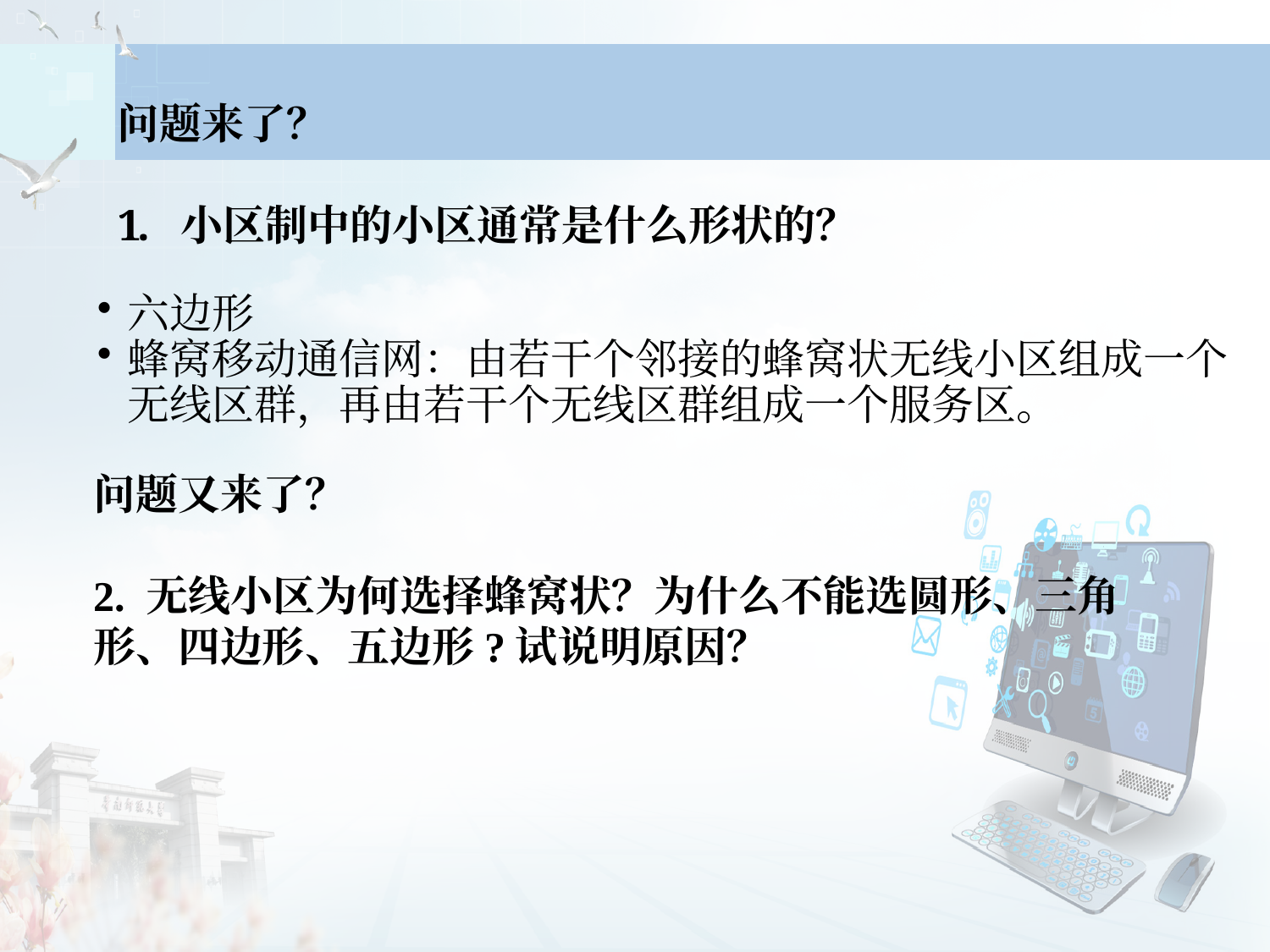

问题来了？

小区制中的小区通常是什么形状的？
六边形
蜂窝移动通信网：由若干个邻接的蜂窝状无线小区组成一个无线区群，再由若干个无线区群组成一个服务区。
问题又来了？

2. 无线小区为何选择蜂窝状？为什么不能选圆形、三角形、四边形、五边形?试说明原因？